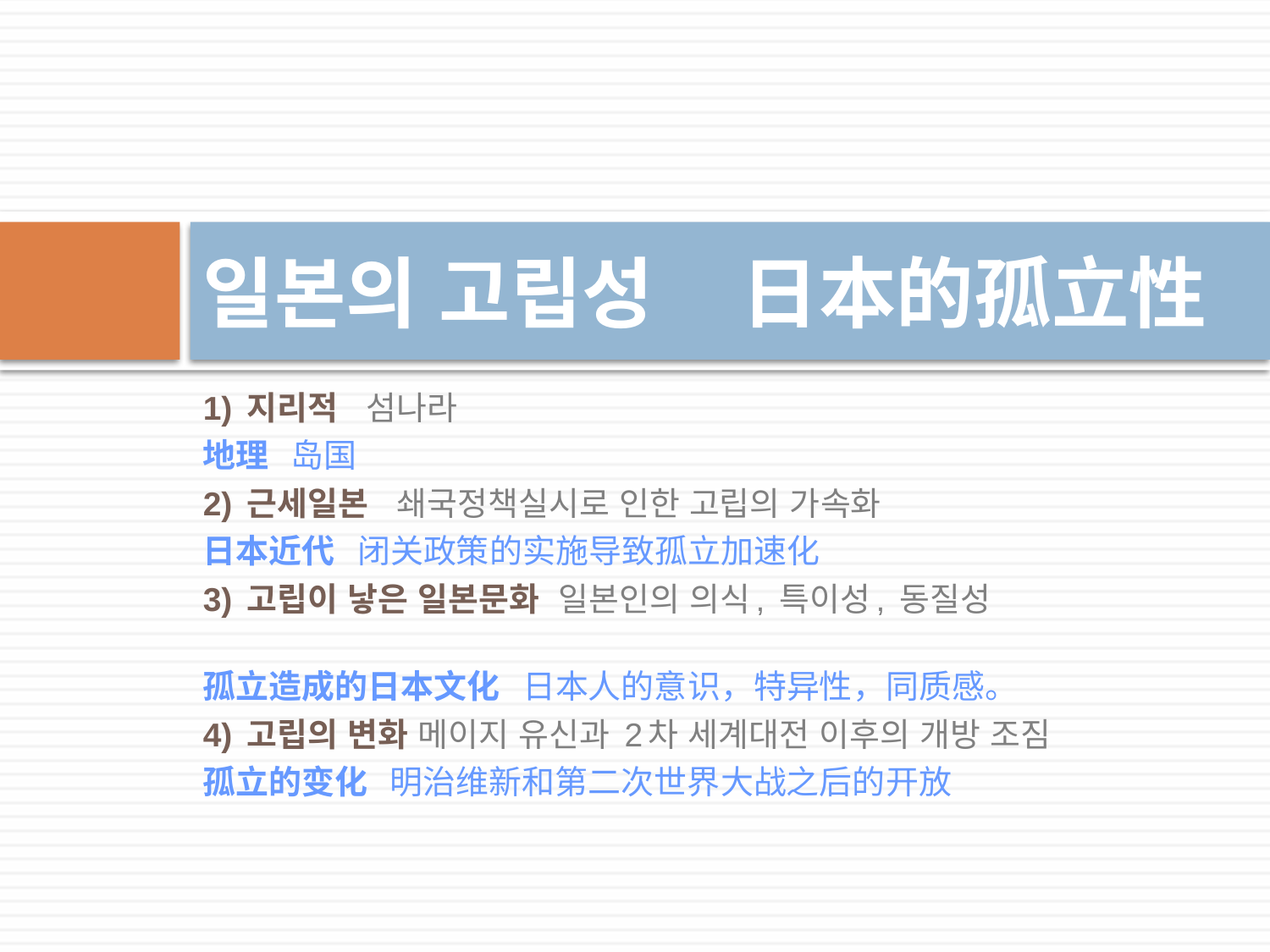

# 일본의 고립성    日本的孤立性
1) 지리적   섬나라
地理   岛国
2) 근세일본   쇄국정책실시로 인한 고립의 가속화
日本近代   闭关政策的实施导致孤立加速化
3) 고립이 낳은 일본문화  일본인의 의식, 특이성, 동질성
孤立造成的日本文化   日本人的意识，特异性，同质感。
4) 고립의 변화 메이지 유신과 2차 세계대전 이후의 개방 조짐
孤立的变化   明治维新和第二次世界大战之后的开放